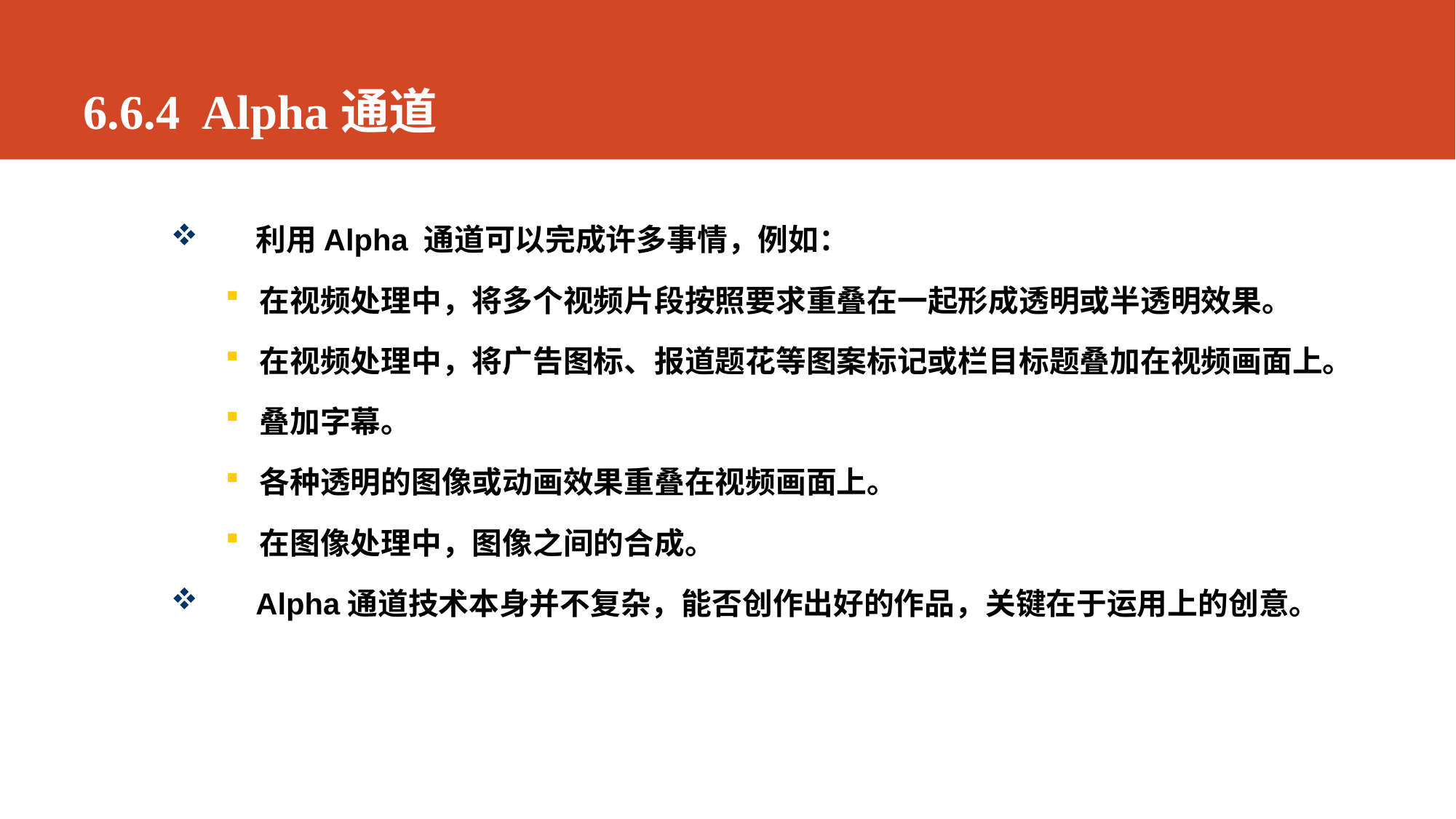

# 6.6.4  Alpha通道
利用Alpha 通道可以完成许多事情，例如：
在视频处理中，将多个视频片段按照要求重叠在一起形成透明或半透明效果。
在视频处理中，将广告图标、报道题花等图案标记或栏目标题叠加在视频画面上。
叠加字幕。
各种透明的图像或动画效果重叠在视频画面上。
在图像处理中，图像之间的合成。
Alpha通道技术本身并不复杂，能否创作出好的作品，关键在于运用上的创意。